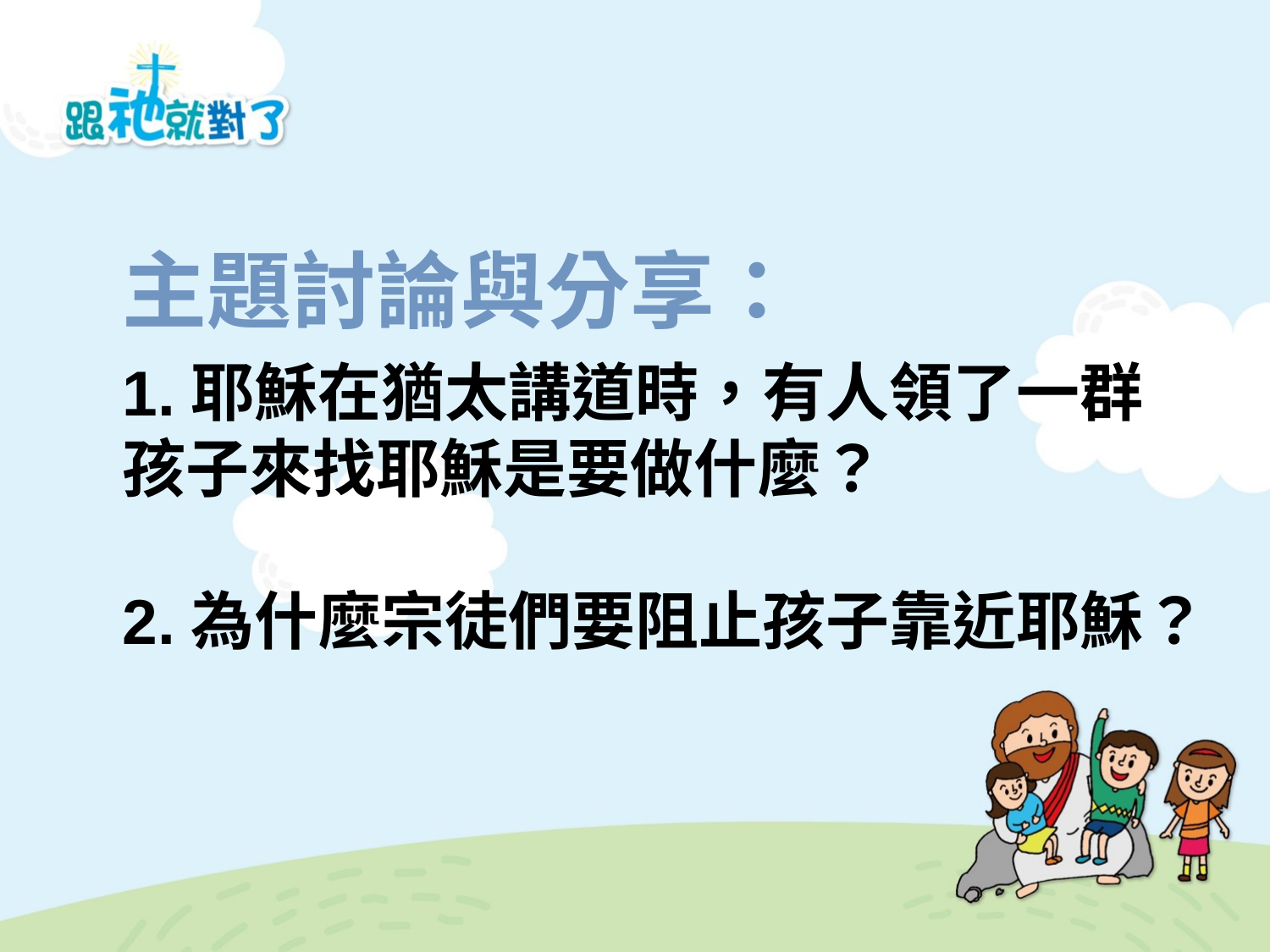

主題討論與分享：
1.耶穌在猶太講道時，有人領了一群孩子來找耶穌是要做什麼？

2.為什麼宗徒們要阻止孩子靠近耶穌？